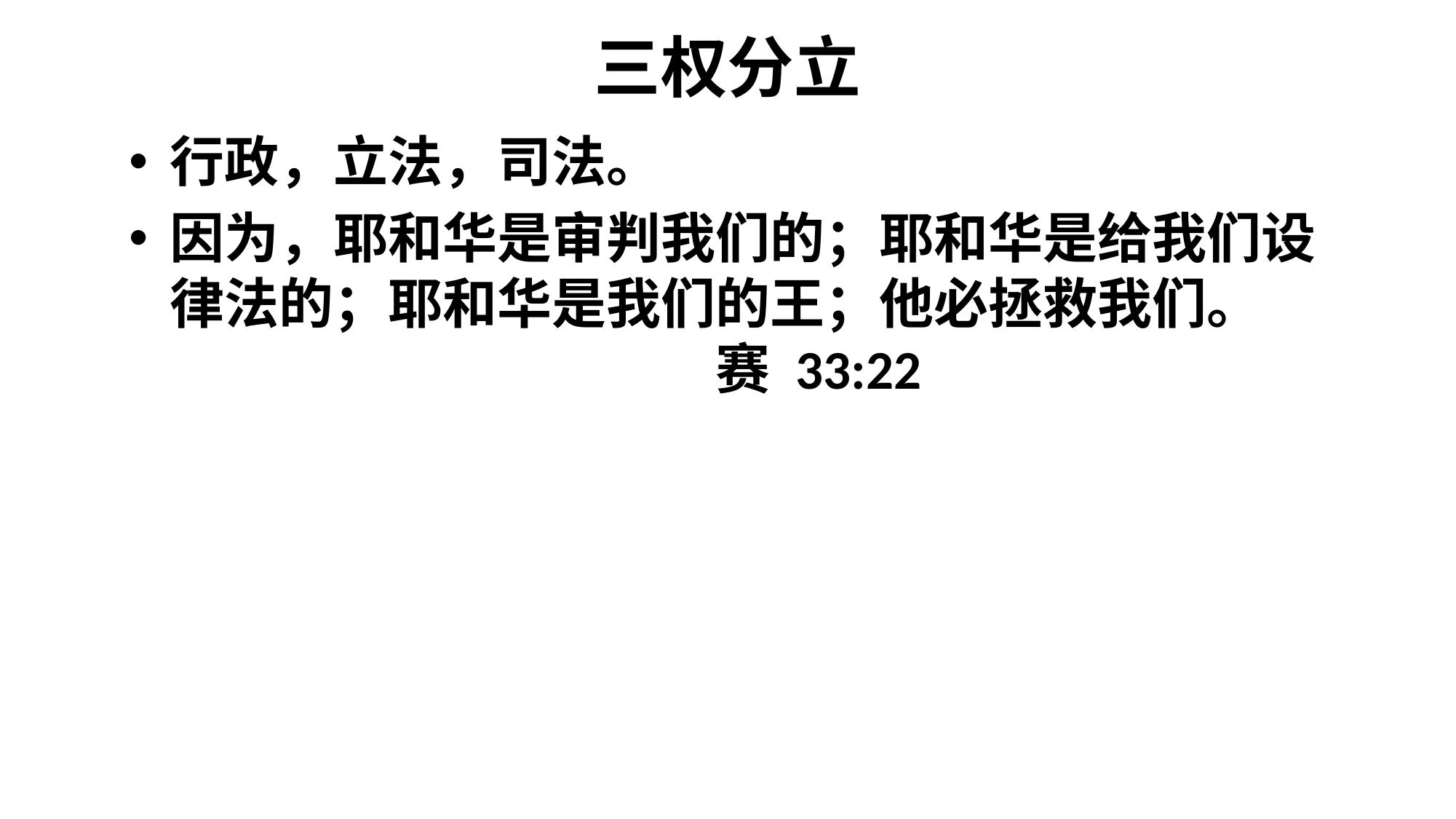

# 三权分立
行政，立法，司法。
因为，耶和华是审判我们的；耶和华是给我们设律法的；耶和华是我们的王；他必拯救我们。 					赛 33:22